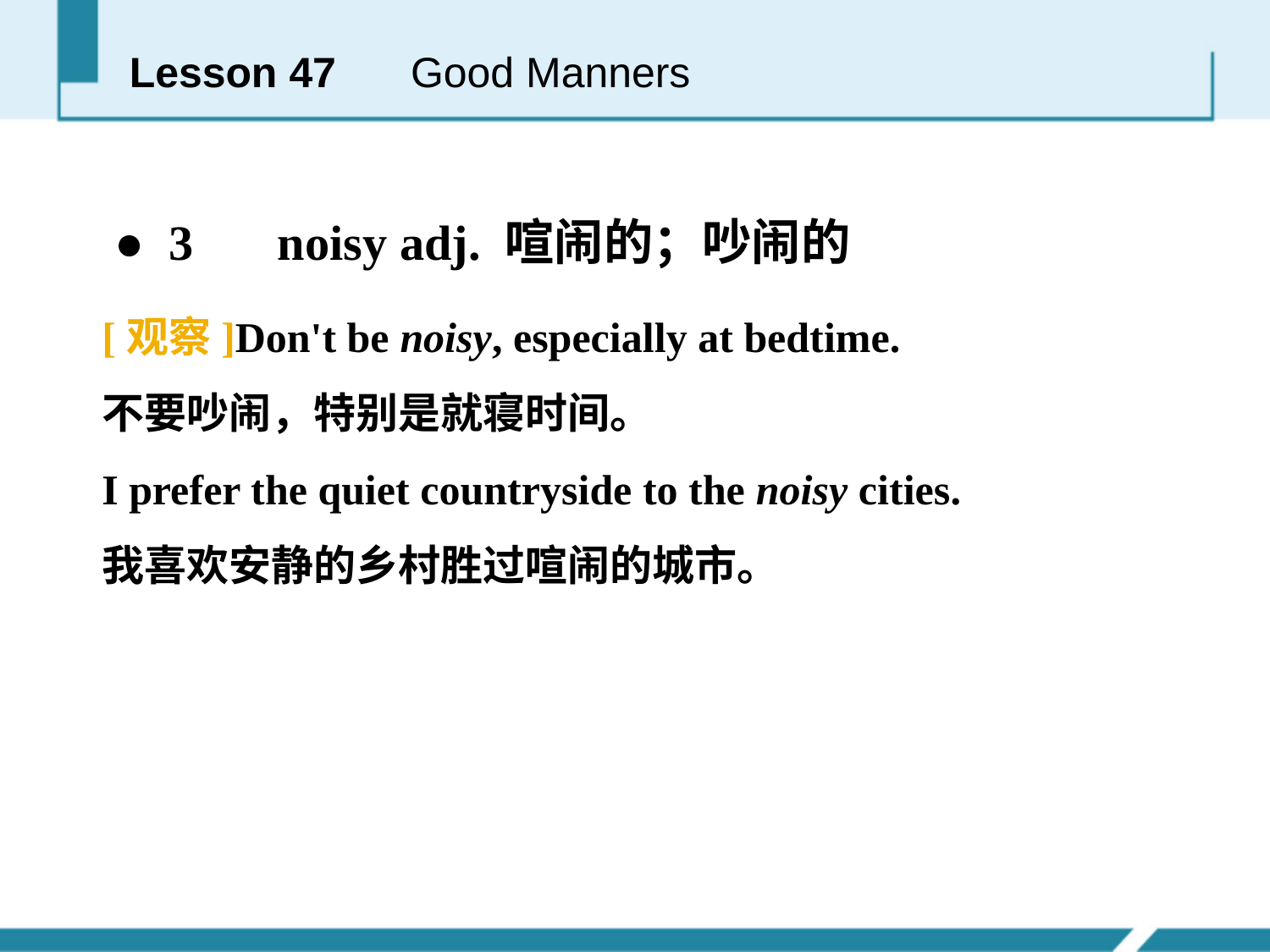

Lesson 47 　Good Manners
●  3　 noisy adj. 喧闹的；吵闹的
[观察]Don't be noisy, especially at bedtime.
不要吵闹，特别是就寝时间。
I prefer the quiet countryside to the noisy cities.
我喜欢安静的乡村胜过喧闹的城市。